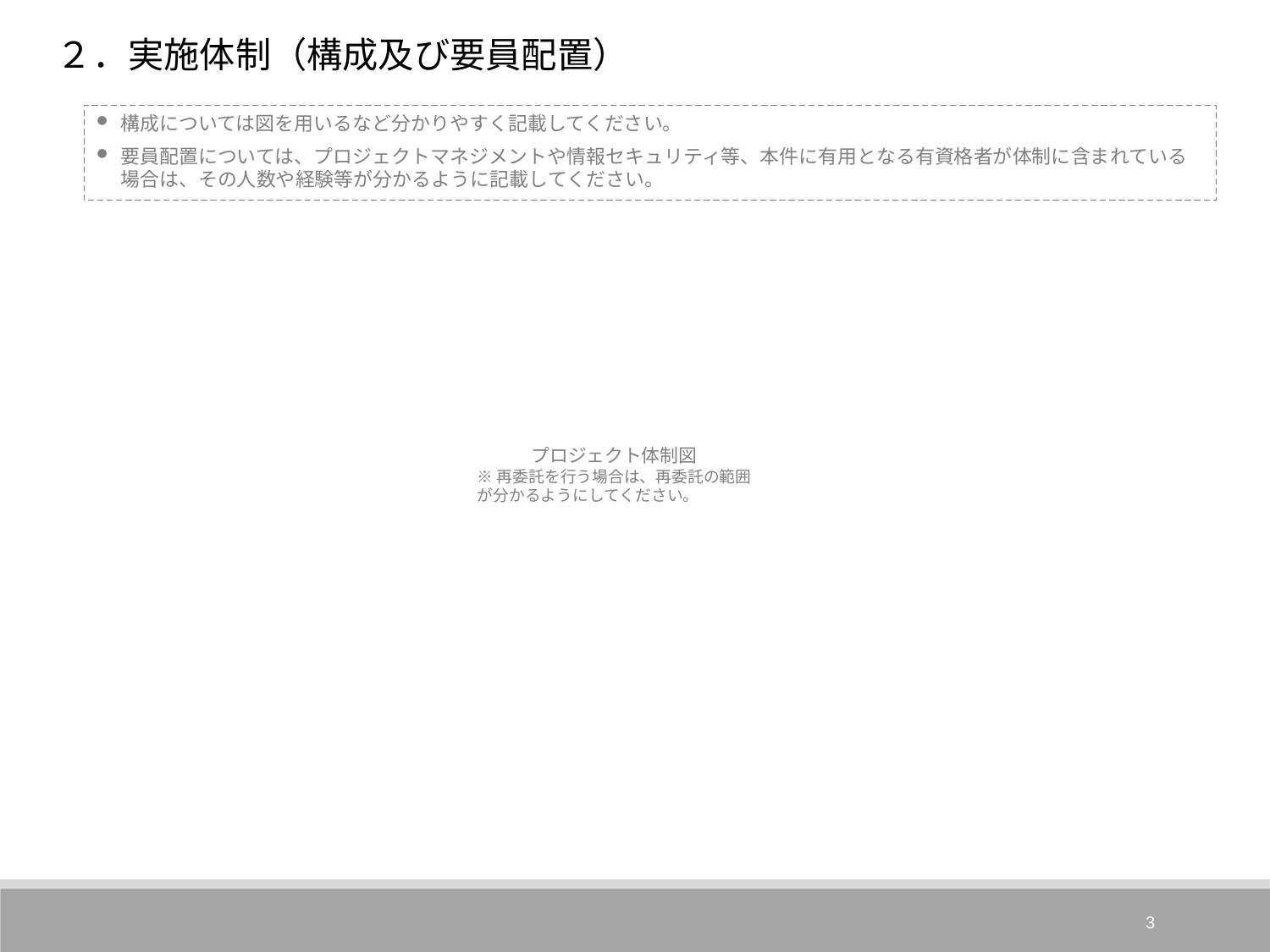

２．実施体制（構成及び要員配置）
構成については図を用いるなど分かりやすく記載してください。
要員配置については、プロジェクトマネジメントや情報セキュリティ等、本件に有用となる有資格者が体制に含まれている場合は、その人数や経験等が分かるように記載してください。
プロジェクト体制図
※再委託を行う場合は、再委託の範囲が分かるようにしてください。
3